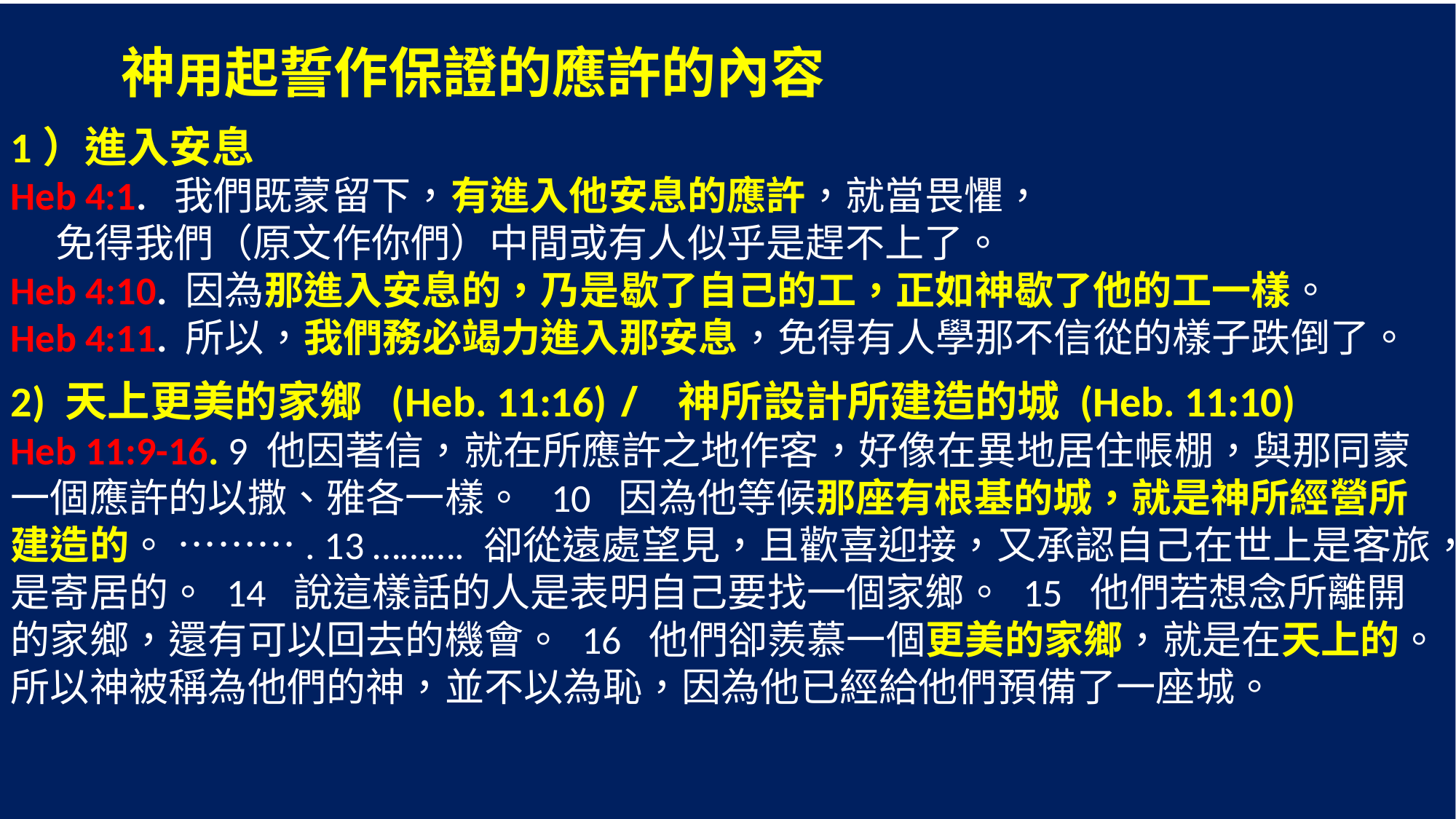

神用起誓作保證的應許的內容

1）進入安息
Heb 4:1.  我們既蒙留下，有進入他安息的應許，就當畏懼，
    免得我們（原文作你們）中間或有人似乎是趕不上了。
Heb 4:10. 因為那進入安息的，乃是歇了自己的工，正如神歇了他的工一樣。
Heb 4:11. 所以，我們務必竭力進入那安息，免得有人學那不信從的樣子跌倒了。

2) 天上更美的家鄉  (Heb. 11:16) / 神所設計所建造的城 (Heb. 11:10)
Heb 11:9-16. 9 他因著信，就在所應許之地作客，好像在異地居住帳棚，與那同蒙一個應許的以撒、雅各一樣。  10  因為他等候那座有根基的城，就是神所經營所建造的。 ………. 13 ………. 卻從遠處望見，且歡喜迎接，又承認自己在世上是客旅，是寄居的。 14  說這樣話的人是表明自己要找一個家鄉。 15  他們若想念所離開的家鄉，還有可以回去的機會。 16  他們卻羨慕一個更美的家鄉，就是在天上的。所以神被稱為他們的神，並不以為恥，因為他已經給他們預備了一座城。